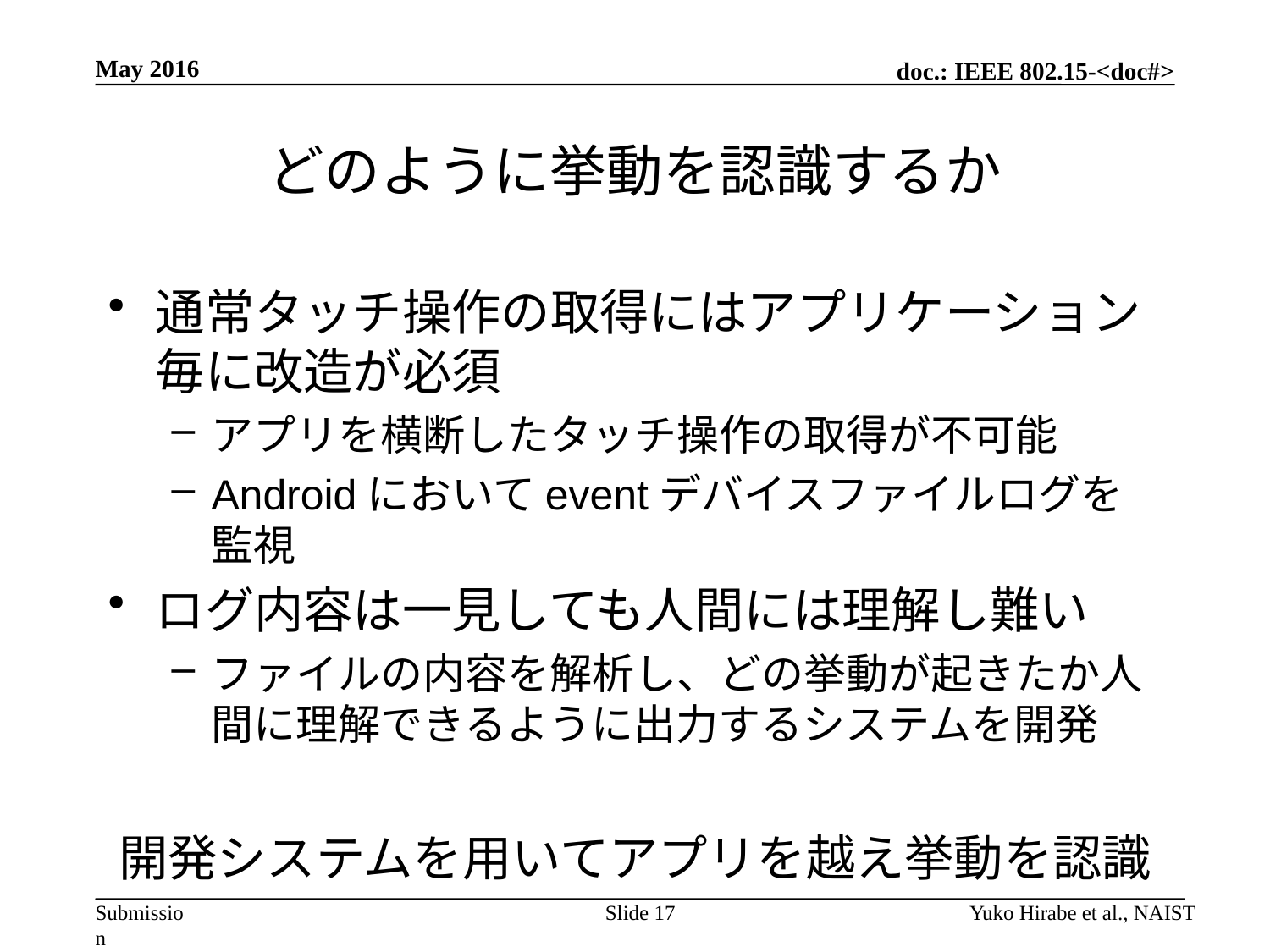

May 2016
# どのように挙動を認識するか
通常タッチ操作の取得にはアプリケーション毎に改造が必須
アプリを横断したタッチ操作の取得が不可能
Androidにおいてeventデバイスファイルログを監視
ログ内容は一見しても人間には理解し難い
ファイルの内容を解析し、どの挙動が起きたか人間に理解できるように出力するシステムを開発

開発システムを用いてアプリを越え挙動を認識
Slide 17
Yuko Hirabe et al., NAIST